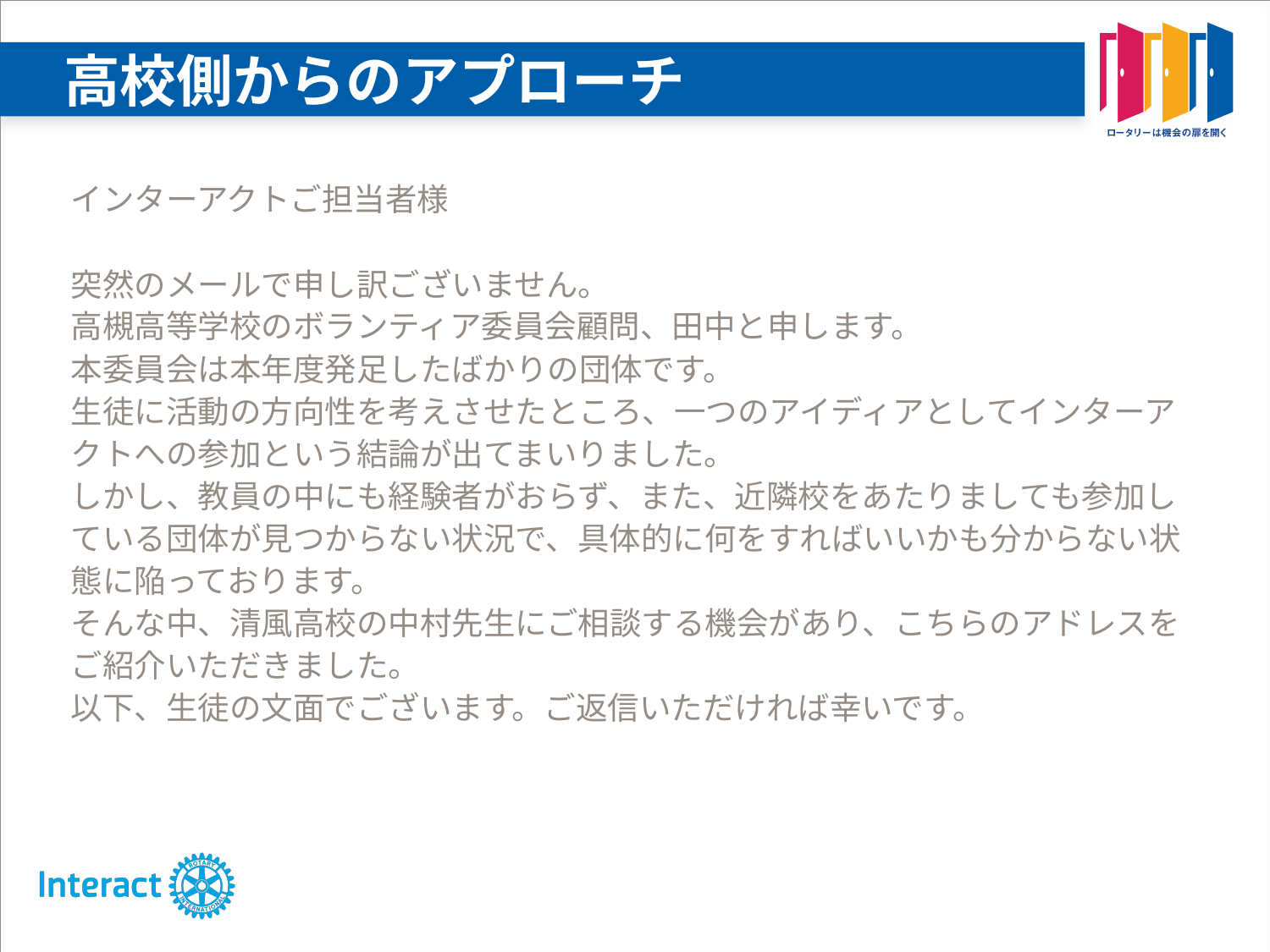

# 高校側からのアプローチ
インターアクトご担当者様

突然のメールで申し訳ございません。
高槻高等学校のボランティア委員会顧問、田中と申します。
本委員会は本年度発足したばかりの団体です。
生徒に活動の方向性を考えさせたところ、一つのアイディアとしてインターア
クトへの参加という結論が出てまいりました。
しかし、教員の中にも経験者がおらず、また、近隣校をあたりましても参加し
ている団体が見つからない状況で、具体的に何をすればいいかも分からない状
態に陥っております。
そんな中、清風高校の中村先生にご相談する機会があり、こちらのアドレスを
ご紹介いただきました。
以下、生徒の文面でございます。ご返信いただければ幸いです。